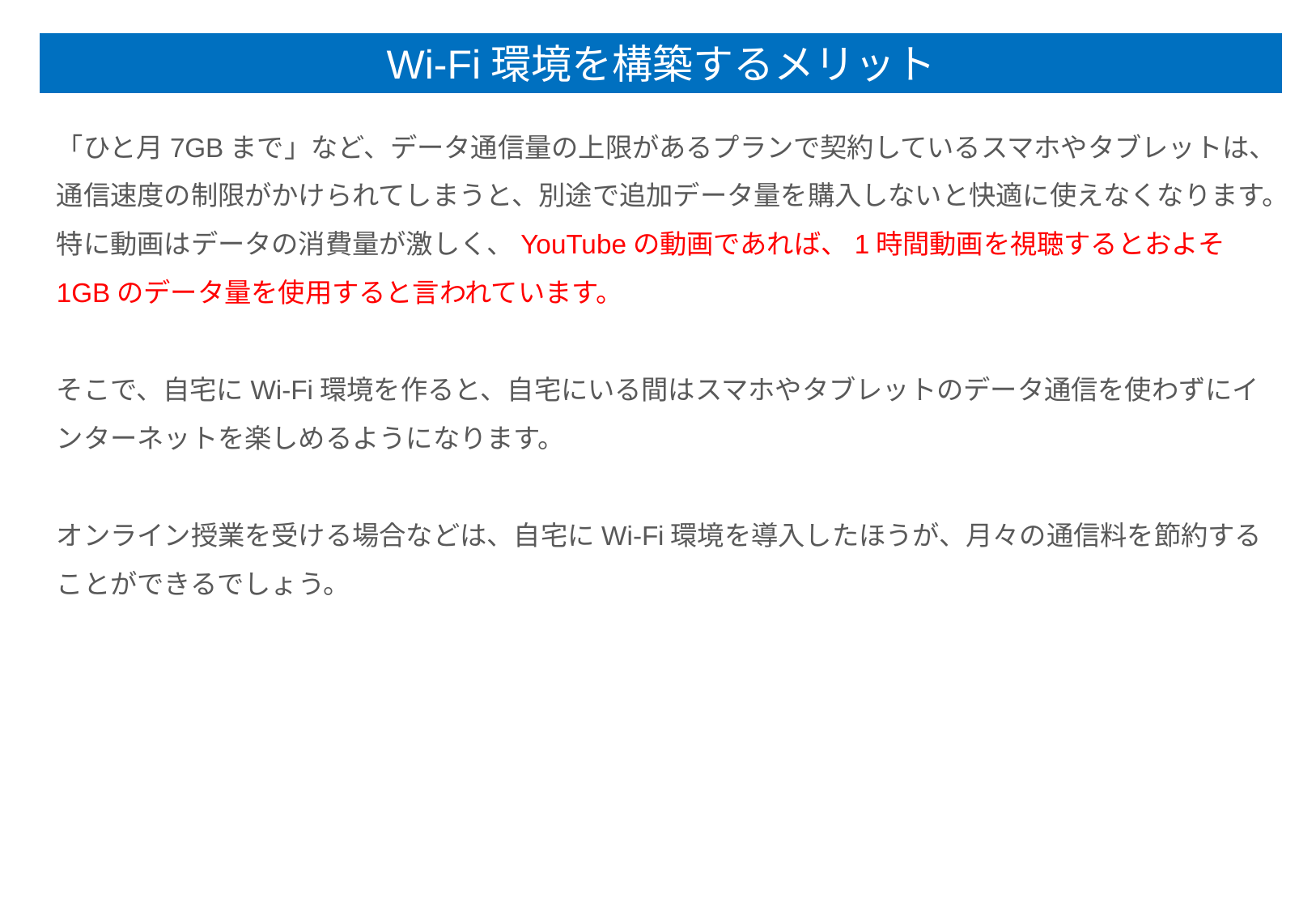

Wi-Fi環境を構築するメリット
「ひと月7GBまで」など、データ通信量の上限があるプランで契約しているスマホやタブレットは、通信速度の制限がかけられてしまうと、別途で追加データ量を購入しないと快適に使えなくなります。
特に動画はデータの消費量が激しく、YouTubeの動画であれば、1時間動画を視聴するとおよそ1GBのデータ量を使用すると言われています。

そこで、自宅にWi-Fi環境を作ると、自宅にいる間はスマホやタブレットのデータ通信を使わずにインターネットを楽しめるようになります。

オンライン授業を受ける場合などは、自宅にWi-Fi環境を導入したほうが、月々の通信料を節約することができるでしょう。